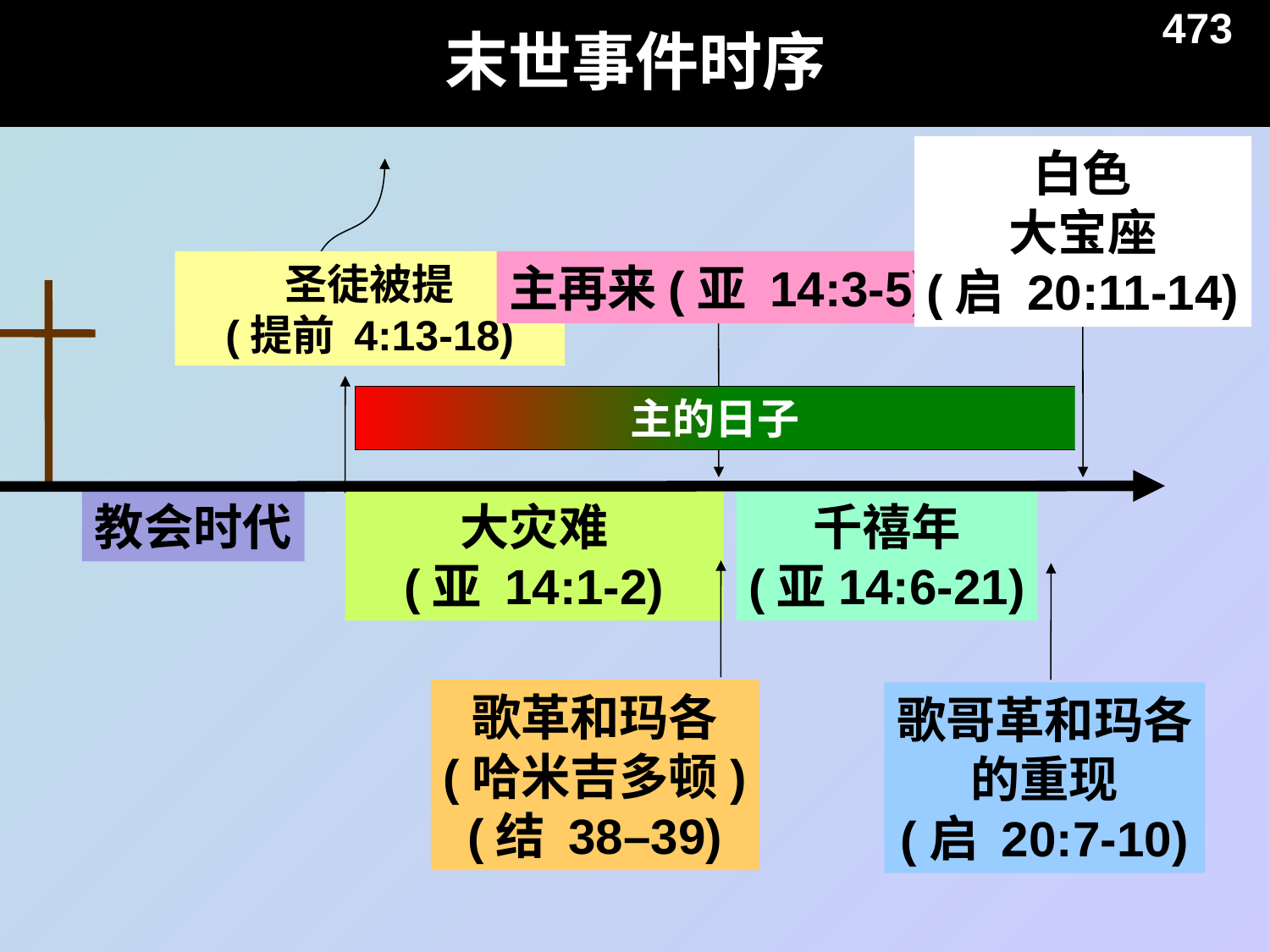

末世事件时序
473
白色
大宝座
(启 20:11-14)
圣徒被提
(提前 4:13-18)
主再来(亚 14:3-5)

主的日子

教会时代
大灾难
(亚 14:1-2)
千禧年
(亚14:6-21)

歌革和玛各
(哈米吉多顿)
(结 38–39)
歌哥革和玛各
的重现
(启 20:7-10)